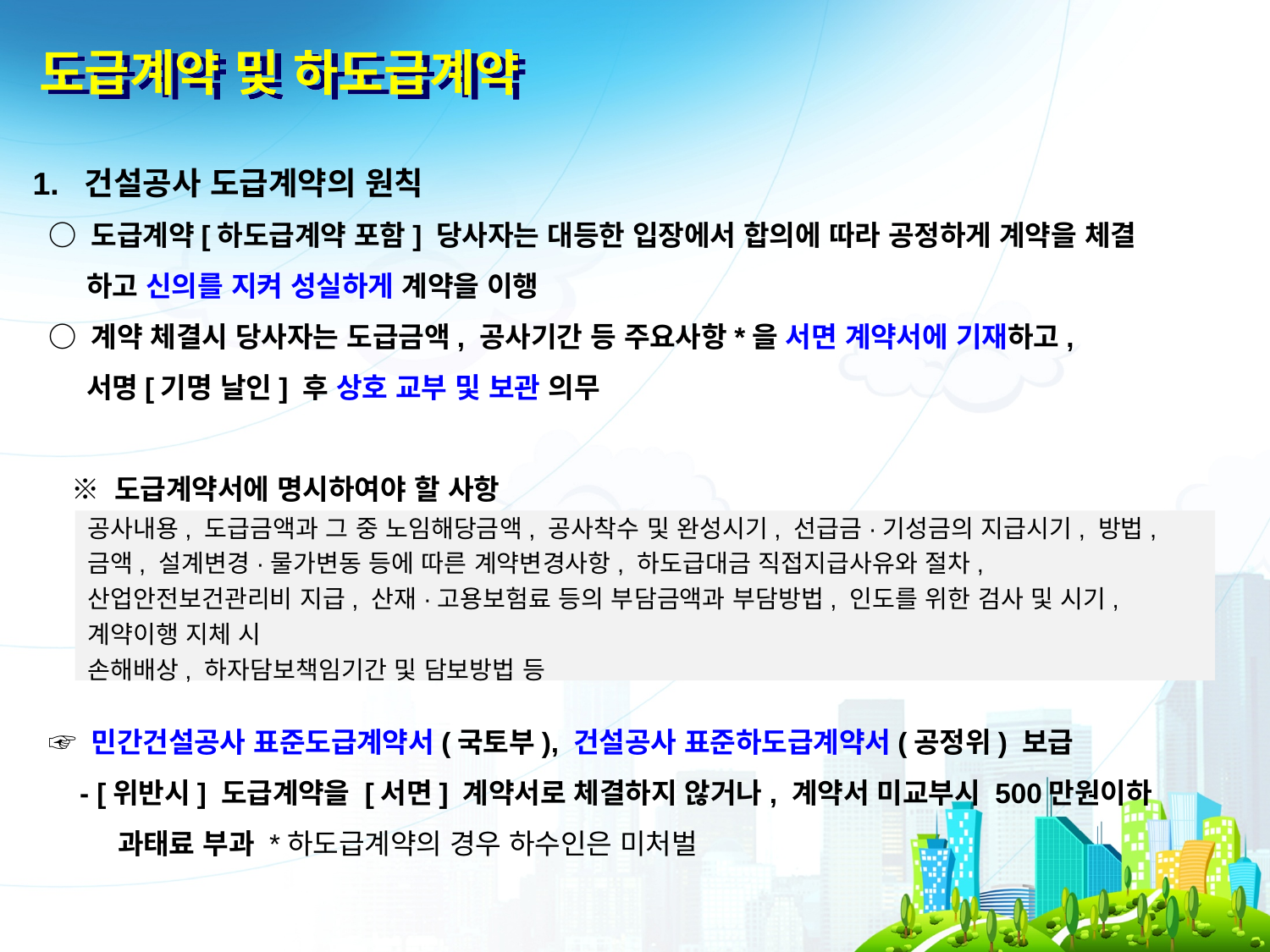

도급계약 및 하도급계약
1.  건설공사 도급계약의 원칙
  ○ 도급계약[하도급계약 포함] 당사자는 대등한 입장에서 합의에 따라 공정하게 계약을 체결
      하고 신의를 지켜 성실하게 계약을 이행
  ○ 계약 체결시 당사자는 도급금액, 공사기간 등 주요사항*을 서면 계약서에 기재하고,
      서명[기명 날인] 후 상호 교부 및 보관 의무

     ※ 도급계약서에 명시하여야 할 사항

  ☞ 민간건설공사 표준도급계약서(국토부), 건설공사 표준하도급계약서(공정위) 보급
      - [위반시] 도급계약을 [서면] 계약서로 체결하지 않거나, 계약서 미교부시 500만원이하
          과태료 부과 *하도급계약의 경우 하수인은 미처벌

공사내용, 도급금액과 그 중 노임해당금액, 공사착수 및 완성시기, 선급금·기성금의 지급시기, 방법,
금액, 설계변경·물가변동 등에 따른 계약변경사항, 하도급대금 직접지급사유와 절차, 산업안전보건관리비 지급, 산재·고용보험료 등의 부담금액과 부담방법, 인도를 위한 검사 및 시기, 계약이행 지체 시
손해배상, 하자담보책임기간 및 담보방법 등